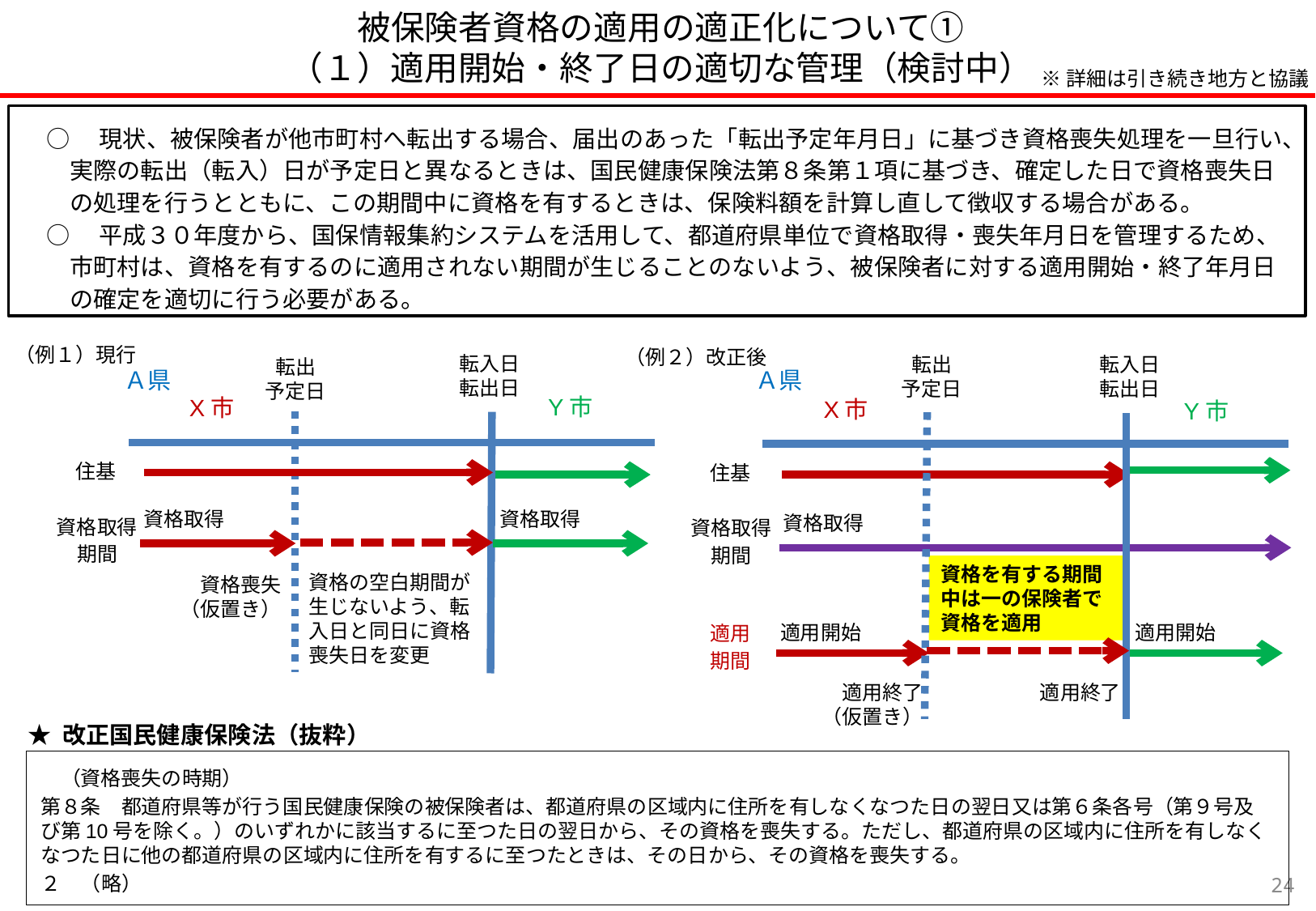

被保険者資格の適用の適正化について①
（１）適用開始・終了日の適切な管理（検討中）
※詳細は引き続き地方と協議
○　現状、被保険者が他市町村へ転出する場合、届出のあった「転出予定年月日」に基づき資格喪失処理を一旦行い、実際の転出（転入）日が予定日と異なるときは、国民健康保険法第８条第１項に基づき、確定した日で資格喪失日の処理を行うとともに、この期間中に資格を有するときは、保険料額を計算し直して徴収する場合がある。
○　平成３０年度から、国保情報集約システムを活用して、都道府県単位で資格取得・喪失年月日を管理するため、市町村は、資格を有するのに適用されない期間が生じることのないよう、被保険者に対する適用開始・終了年月日の確定を適切に行う必要がある。
（例１）現行
（例２）改正後
転入日転出日
転入日転出日
転出
予定日
転出
予定日
Ａ県
Ａ県
Y市
X市
X市
Y市
住基
住基
資格取得
資格取得
資格取得
資格取得
期間
資格取得
期間
資格を有する期間中は一の保険者で資格を適用
資格の空白期間が生じないよう、転入日と同日に資格喪失日を変更
資格喪失
（仮置き）
適用
期間
適用開始
適用開始
適用終了
（仮置き）
適用終了
★ 改正国民健康保険法（抜粋）
　（資格喪失の時期）
第８条　都道府県等が行う国民健康保険の被保険者は、都道府県の区域内に住所を有しなくなつた日の翌日又は第６条各号（第９号及び第10号を除く。）のいずれかに該当するに至つた日の翌日から、その資格を喪失する。ただし、都道府県の区域内に住所を有しなくなつた日に他の都道府県の区域内に住所を有するに至つたときは、その日から、その資格を喪失する。
２　（略）
24